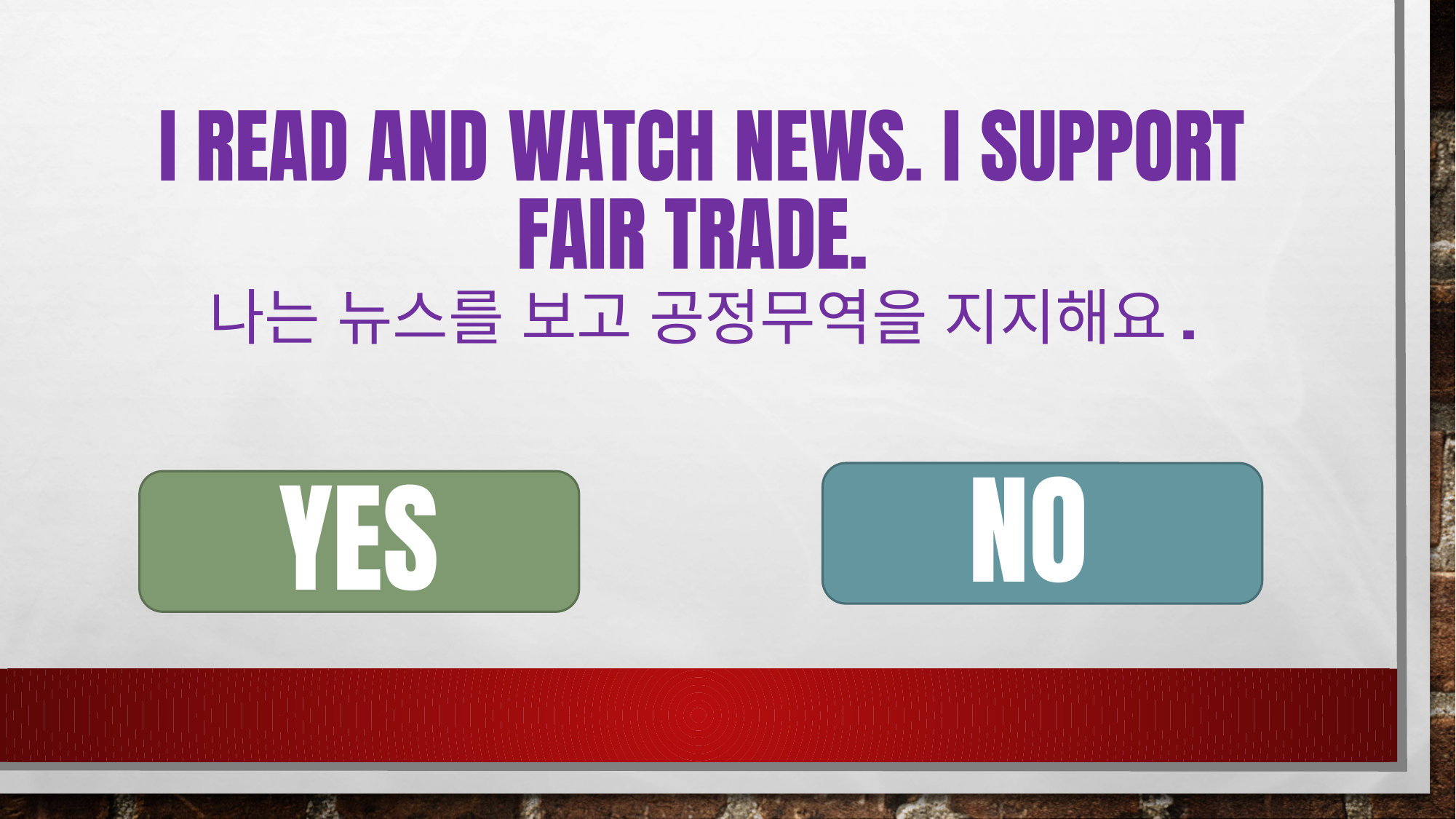

# I read and watch news. I support fair trade. 나는 뉴스를 보고 공정무역을 지지해요.
NO
YES